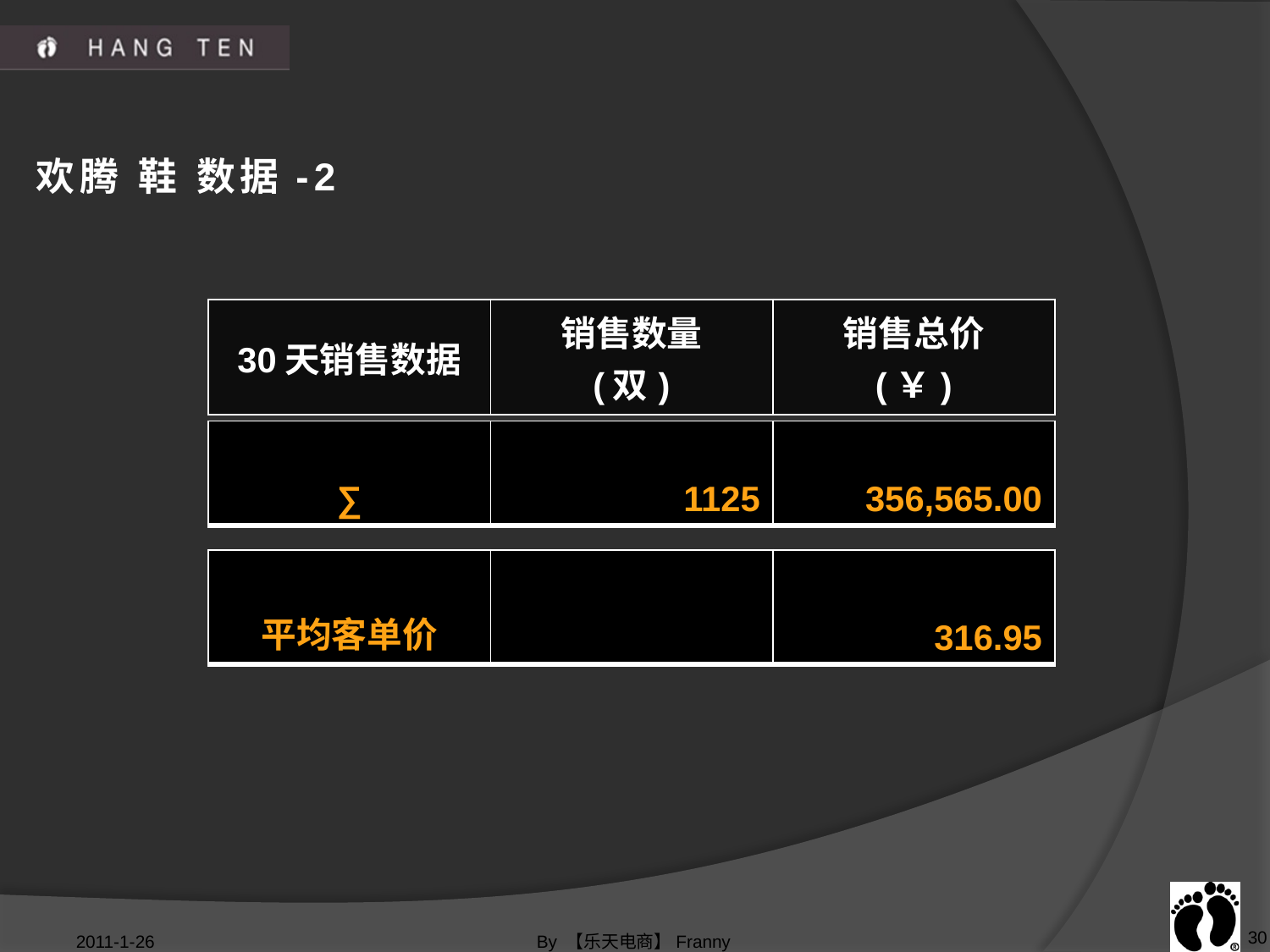

欢腾 鞋 数据-2
| 30天销售数据 | 销售数量 (双) | 销售总价 (￥) |
| --- | --- | --- |
| ∑ | 1125 | 356,565.00 |
| --- | --- | --- |
| 平均客单价 |  | 316.95 |
| --- | --- | --- |
2011-1-26
By 【乐天电商】Franny
30